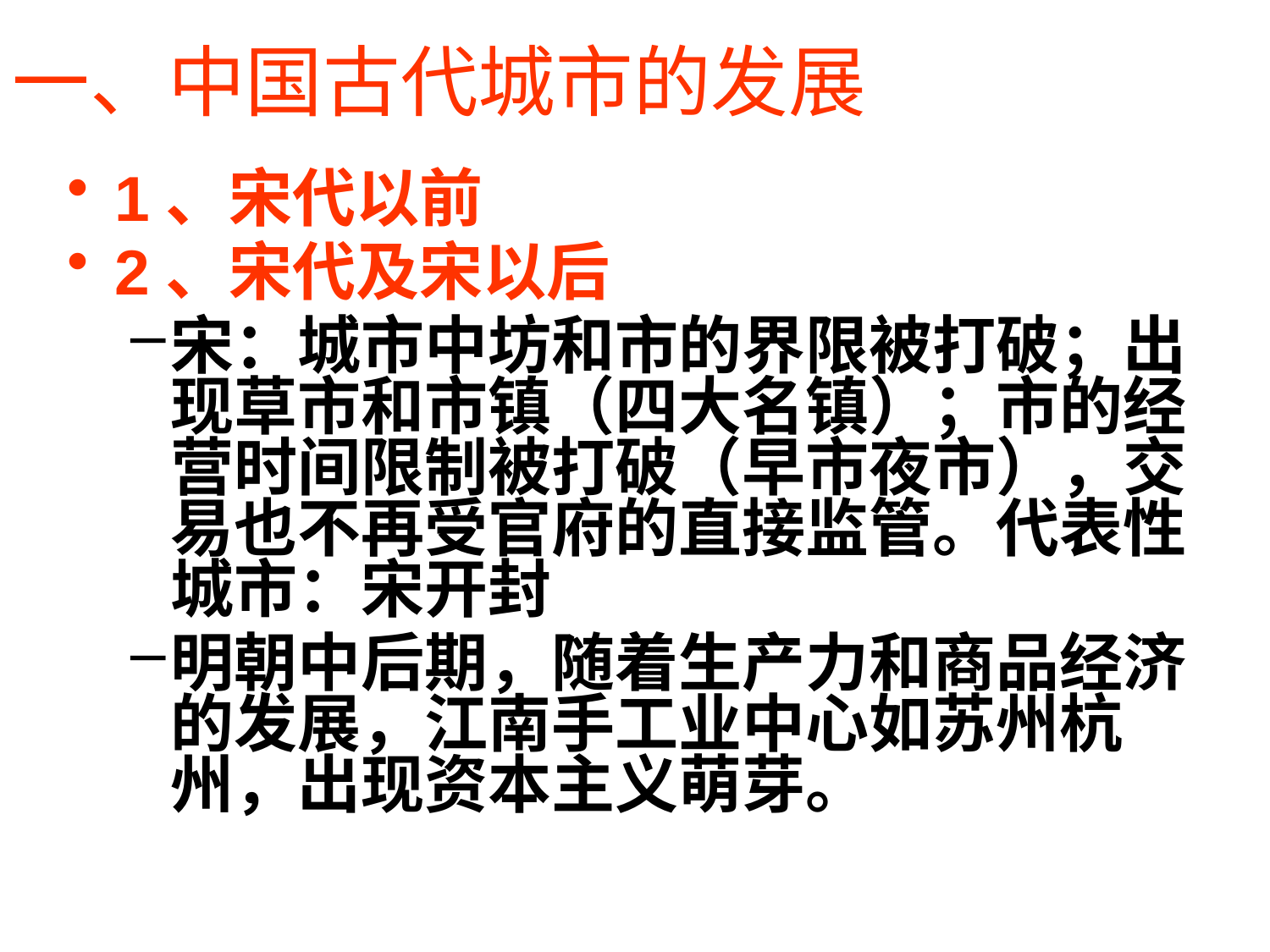

# 一、中国古代城市的发展
1、宋代以前
2、宋代及宋以后
宋：城市中坊和市的界限被打破；出现草市和市镇（四大名镇）；市的经营时间限制被打破（早市夜市），交易也不再受官府的直接监管。代表性城市：宋开封
明朝中后期，随着生产力和商品经济的发展，江南手工业中心如苏州杭州，出现资本主义萌芽。